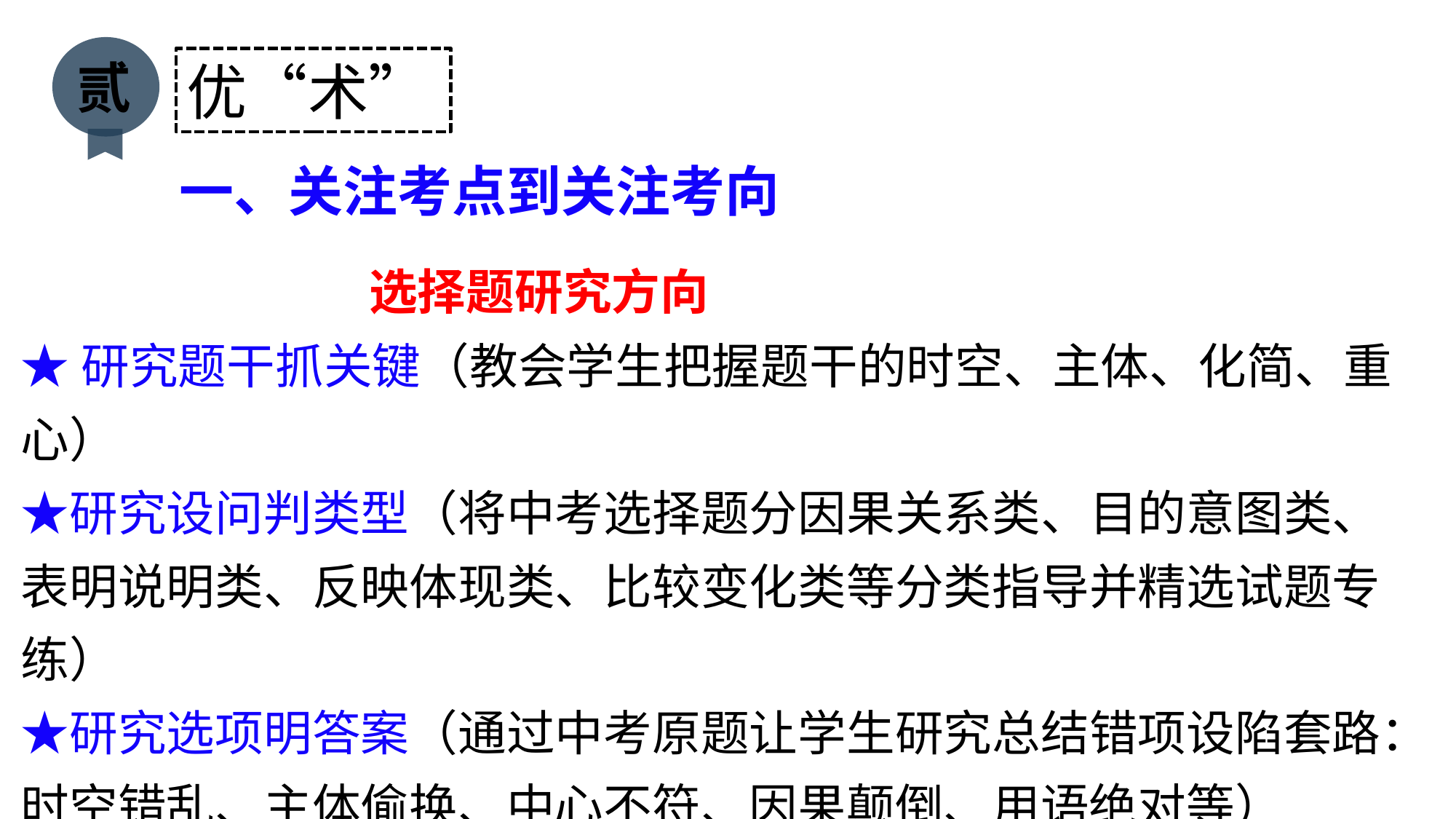

贰
优“术”
一、关注考点到关注考向
                     选择题研究方向
★研究题干抓关键（教会学生把握题干的时空、主体、化简、重心）
★研究设问判类型（将中考选择题分因果关系类、目的意图类、表明说明类、反映体现类、比较变化类等分类指导并精选试题专练）
★研究选项明答案（通过中考原题让学生研究总结错项设陷套路：时空错乱、主体偷换、中心不符、因果颠倒、用语绝对等）